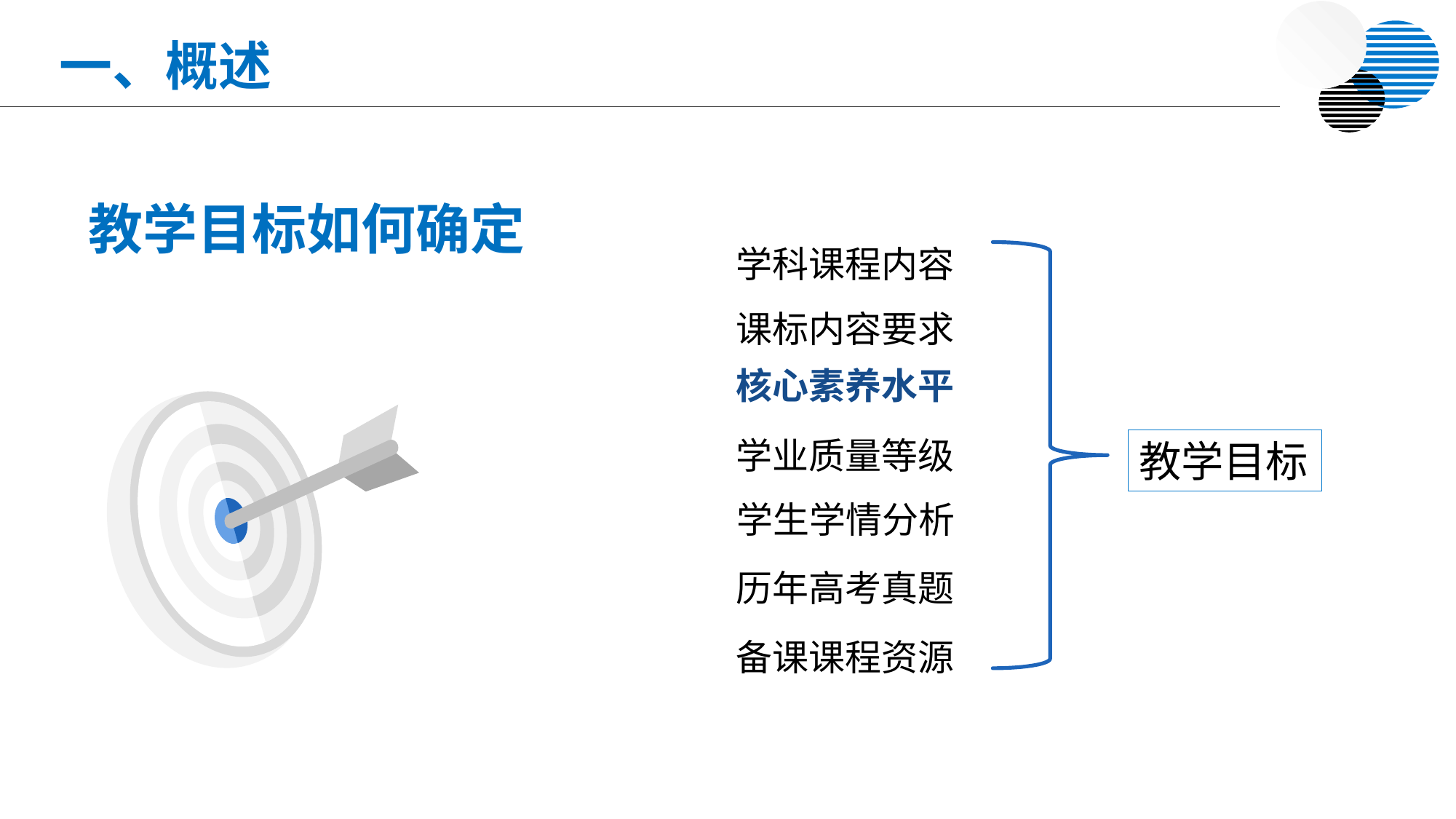

一、概述
教学目标如何确定

学科课程内容
课标内容要求
核心素养水平
学业质量等级
学生学情分析
历年高考真题
备课课程资源

教学目标